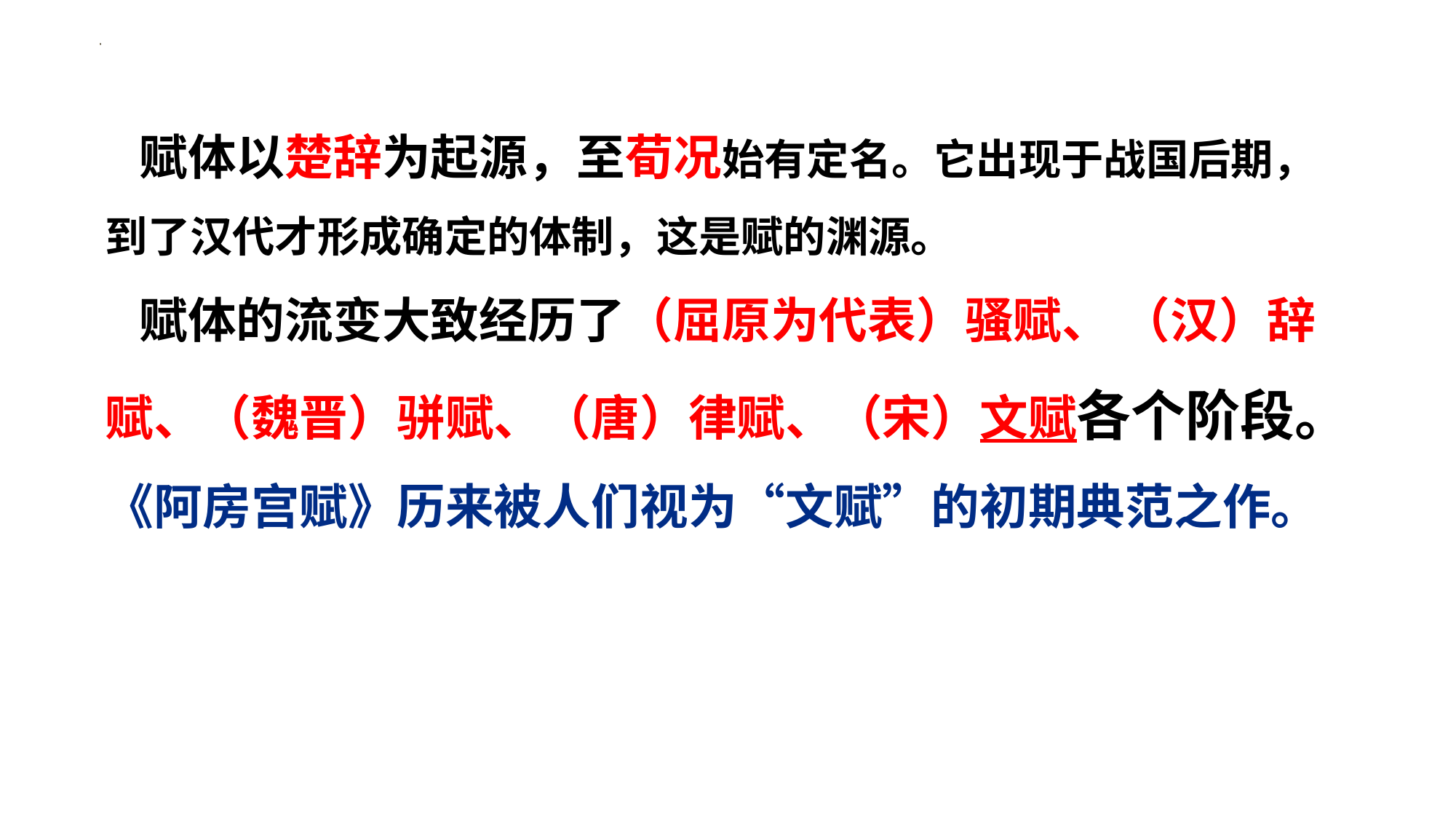

赋体以楚辞为起源，至荀况始有定名。它出现于战国后期，到了汉代才形成确定的体制，这是赋的渊源。
  赋体的流变大致经历了（屈原为代表）骚赋、 （汉）辞赋、（魏晋）骈赋、（唐）律赋、（宋）文赋各个阶段。《阿房宫赋》历来被人们视为“文赋”的初期典范之作。